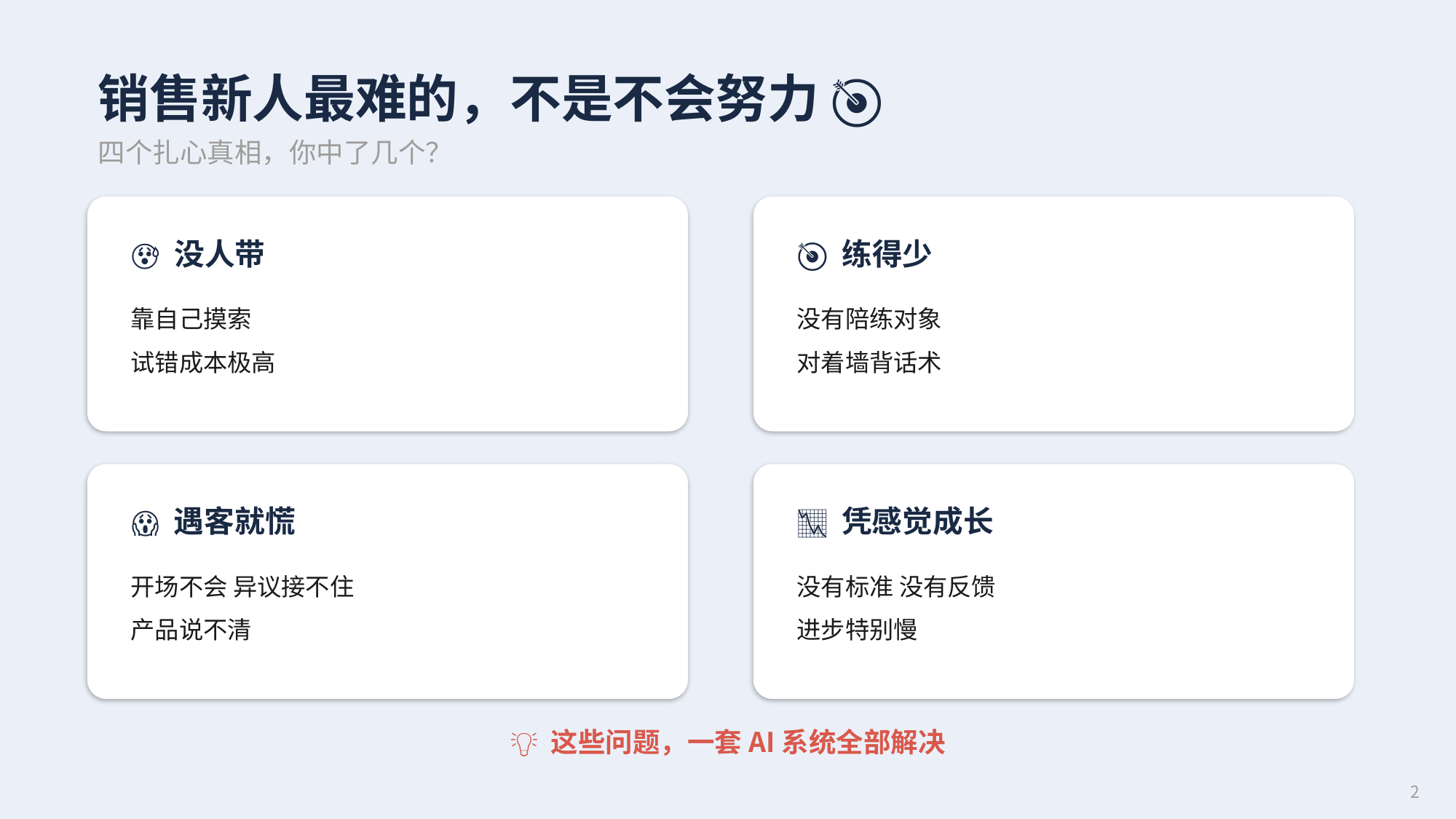

销售新人最难的，不是不会努力 🎯
四个扎心真相，你中了几个？

😰 没人带
🎯 练得少
靠自己摸索
试错成本极高
没有陪练对象
对着墙背话术

😱 遇客就慌
📉 凭感觉成长
开场不会 异议接不住
产品说不清
没有标准 没有反馈
进步特别慢
💡 这些问题，一套AI系统全部解决
2